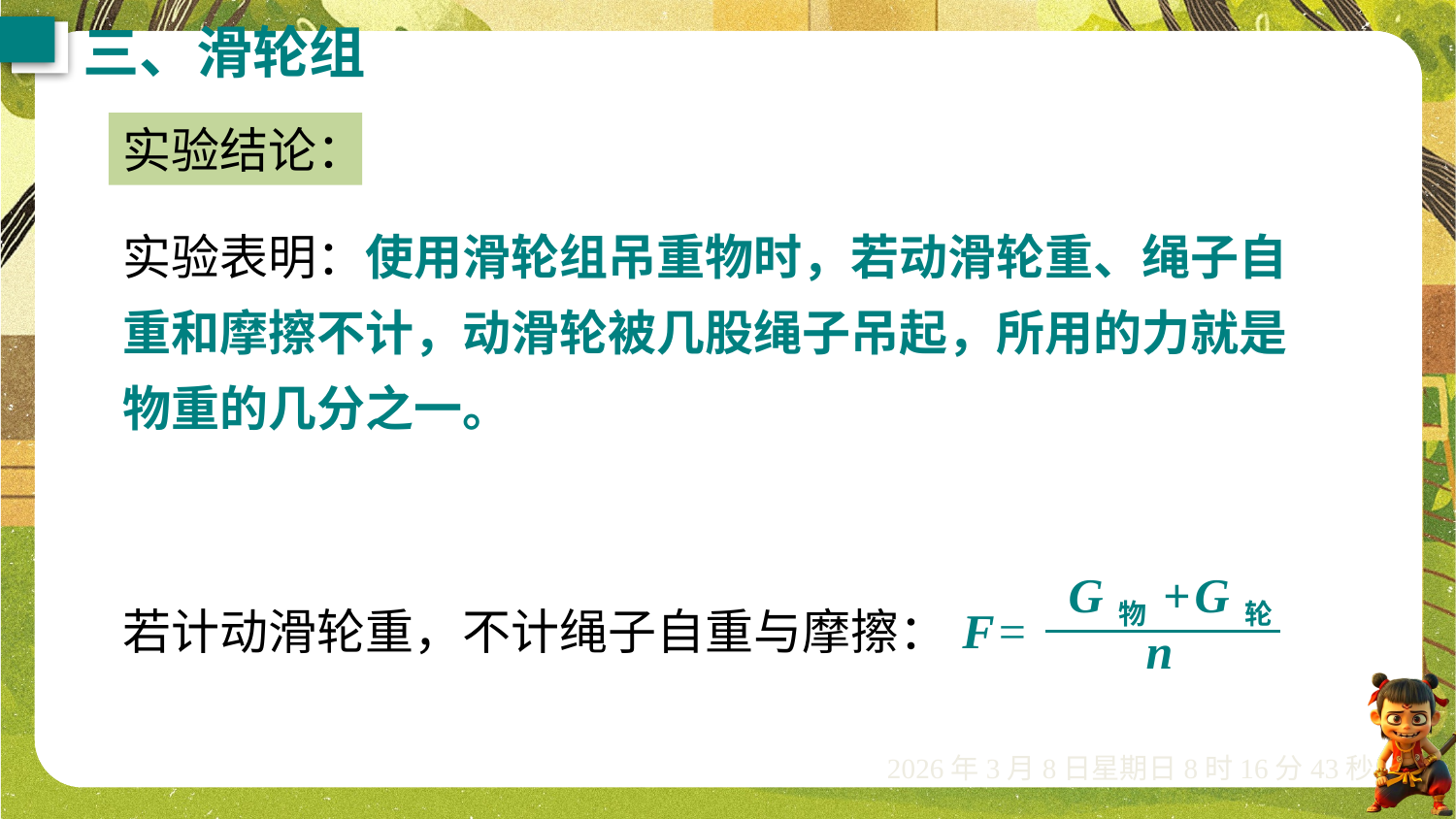

三、滑轮组

实验结论：
实验表明：使用滑轮组吊重物时，若动滑轮重、绳子自重和摩擦不计，动滑轮被几股绳子吊起，所用的力就是物重的几分之一。
G物+G轮
n
F=
若计动滑轮重，不计绳子自重与摩擦：